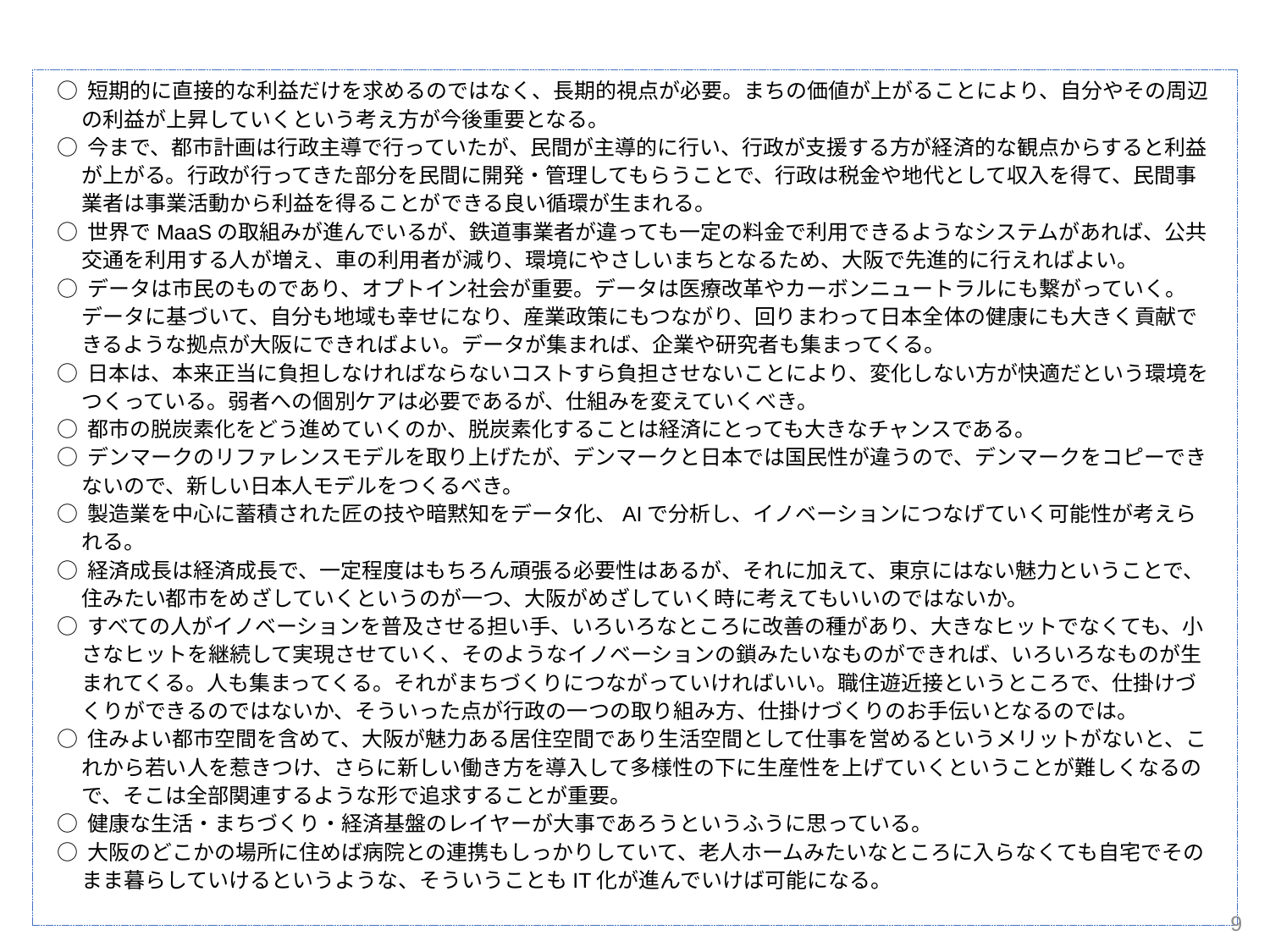

○ 短期的に直接的な利益だけを求めるのではなく、長期的視点が必要。まちの価値が上がることにより、自分やその周辺の利益が上昇していくという考え方が今後重要となる。
○ 今まで、都市計画は行政主導で行っていたが、民間が主導的に行い、行政が支援する方が経済的な観点からすると利益が上がる。行政が行ってきた部分を民間に開発・管理してもらうことで、行政は税金や地代として収入を得て、民間事業者は事業活動から利益を得ることができる良い循環が生まれる。
○ 世界でMaaSの取組みが進んでいるが、鉄道事業者が違っても一定の料金で利用できるようなシステムがあれば、公共交通を利用する人が増え、車の利用者が減り、環境にやさしいまちとなるため、大阪で先進的に行えればよい。
○ データは市民のものであり、オプトイン社会が重要。データは医療改革やカーボンニュートラルにも繋がっていく。データに基づいて、自分も地域も幸せになり、産業政策にもつながり、回りまわって日本全体の健康にも大きく貢献できるような拠点が大阪にできればよい。データが集まれば、企業や研究者も集まってくる。
○ 日本は、本来正当に負担しなければならないコストすら負担させないことにより、変化しない方が快適だという環境をつくっている。弱者への個別ケアは必要であるが、仕組みを変えていくべき。
○ 都市の脱炭素化をどう進めていくのか、脱炭素化することは経済にとっても大きなチャンスである。
○ デンマークのリファレンスモデルを取り上げたが、デンマークと日本では国民性が違うので、デンマークをコピーできないので、新しい日本人モデルをつくるべき。
○ 製造業を中心に蓄積された匠の技や暗黙知をデータ化、AIで分析し、イノベーションにつなげていく可能性が考えられる。
○ 経済成長は経済成長で、一定程度はもちろん頑張る必要性はあるが、それに加えて、東京にはない魅力ということで、住みたい都市をめざしていくというのが一つ、大阪がめざしていく時に考えてもいいのではないか。
○ すべての人がイノベーションを普及させる担い手、いろいろなところに改善の種があり、大きなヒットでなくても、小さなヒットを継続して実現させていく、そのようなイノベーションの鎖みたいなものができれば、いろいろなものが生まれてくる。人も集まってくる。それがまちづくりにつながっていければいい。職住遊近接というところで、仕掛けづくりができるのではないか、そういった点が行政の一つの取り組み方、仕掛けづくりのお手伝いとなるのでは。
○ 住みよい都市空間を含めて、大阪が魅力ある居住空間であり生活空間として仕事を営めるというメリットがないと、これから若い人を惹きつけ、さらに新しい働き方を導入して多様性の下に生産性を上げていくということが難しくなるので、そこは全部関連するような形で追求することが重要。
○ 健康な生活・まちづくり・経済基盤のレイヤーが大事であろうというふうに思っている。
○ 大阪のどこかの場所に住めば病院との連携もしっかりしていて、老人ホームみたいなところに入らなくても自宅でそのまま暮らしていけるというような、そういうこともIT化が進んでいけば可能になる。

9